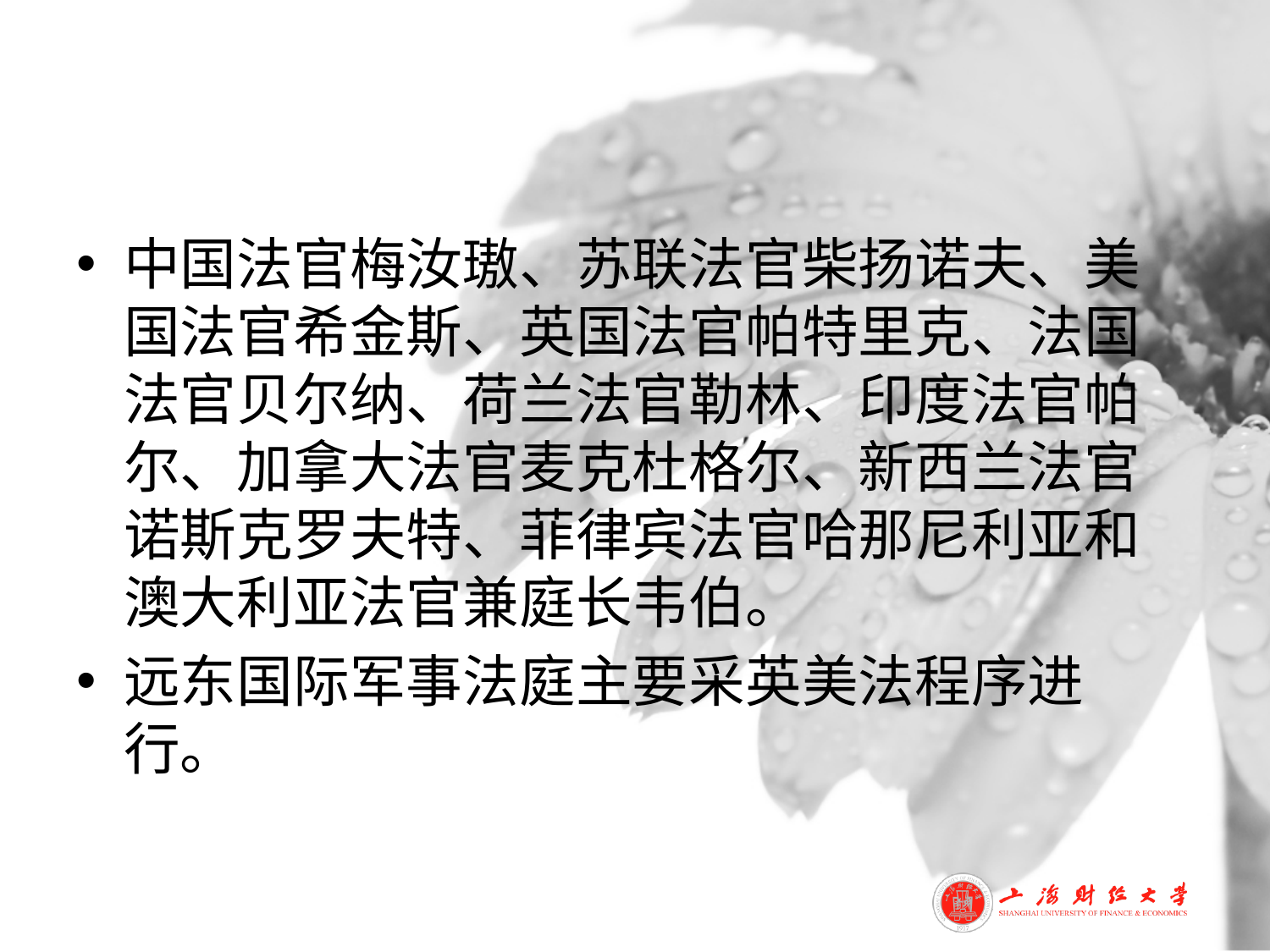

#
中国法官梅汝璈、苏联法官柴扬诺夫、美国法官希金斯、英国法官帕特里克、法国法官贝尔纳、荷兰法官勒林、印度法官帕尔、加拿大法官麦克杜格尔、新西兰法官诺斯克罗夫特、菲律宾法官哈那尼利亚和澳大利亚法官兼庭长韦伯。
远东国际军事法庭主要采英美法程序进行。